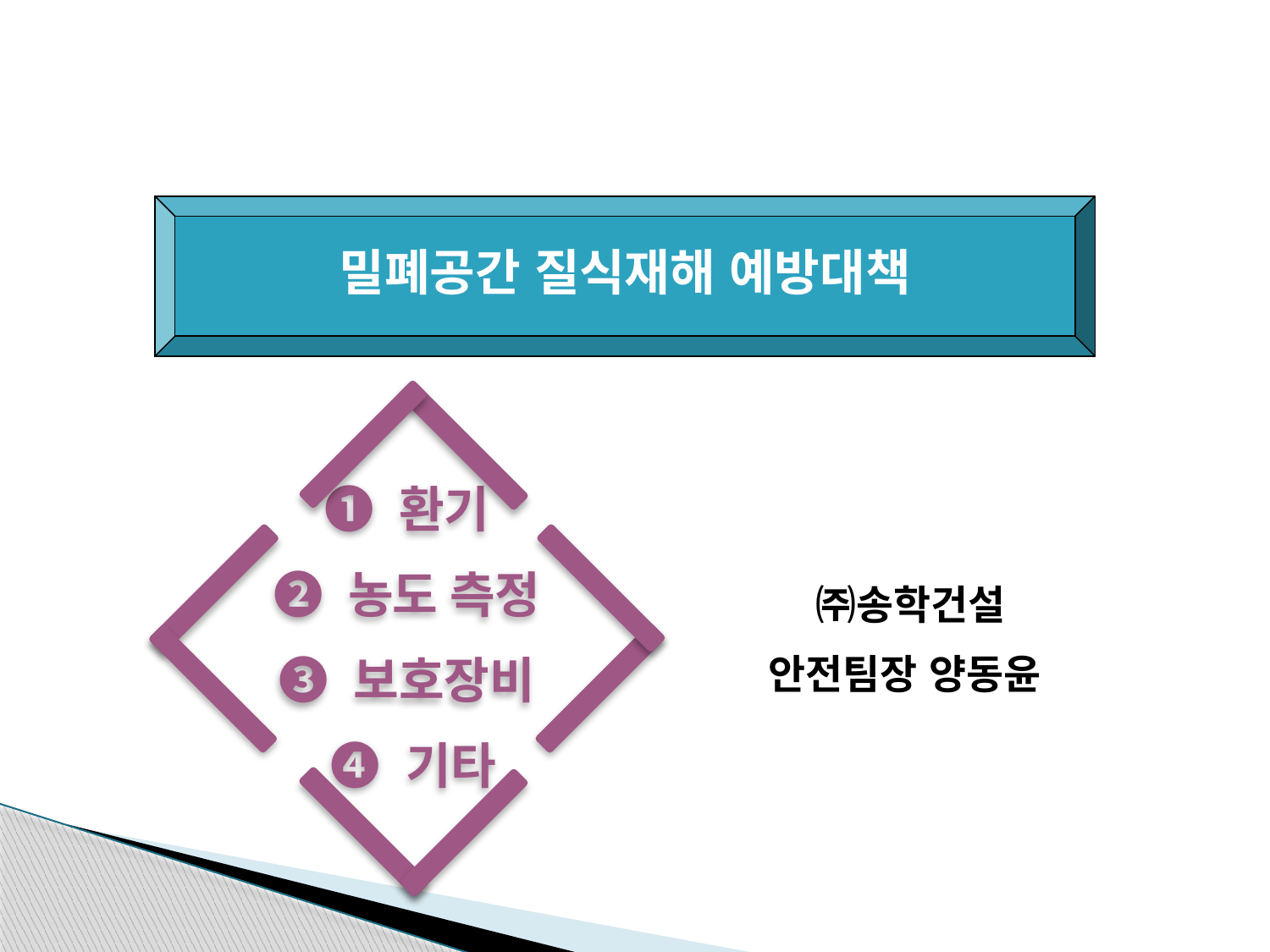

밀폐공간 질식재해 예방대책

➊ 환기
➋ 농도 측정
➌ 보호장비
➍ 기타
㈜송학건설
안전팀장 양동윤